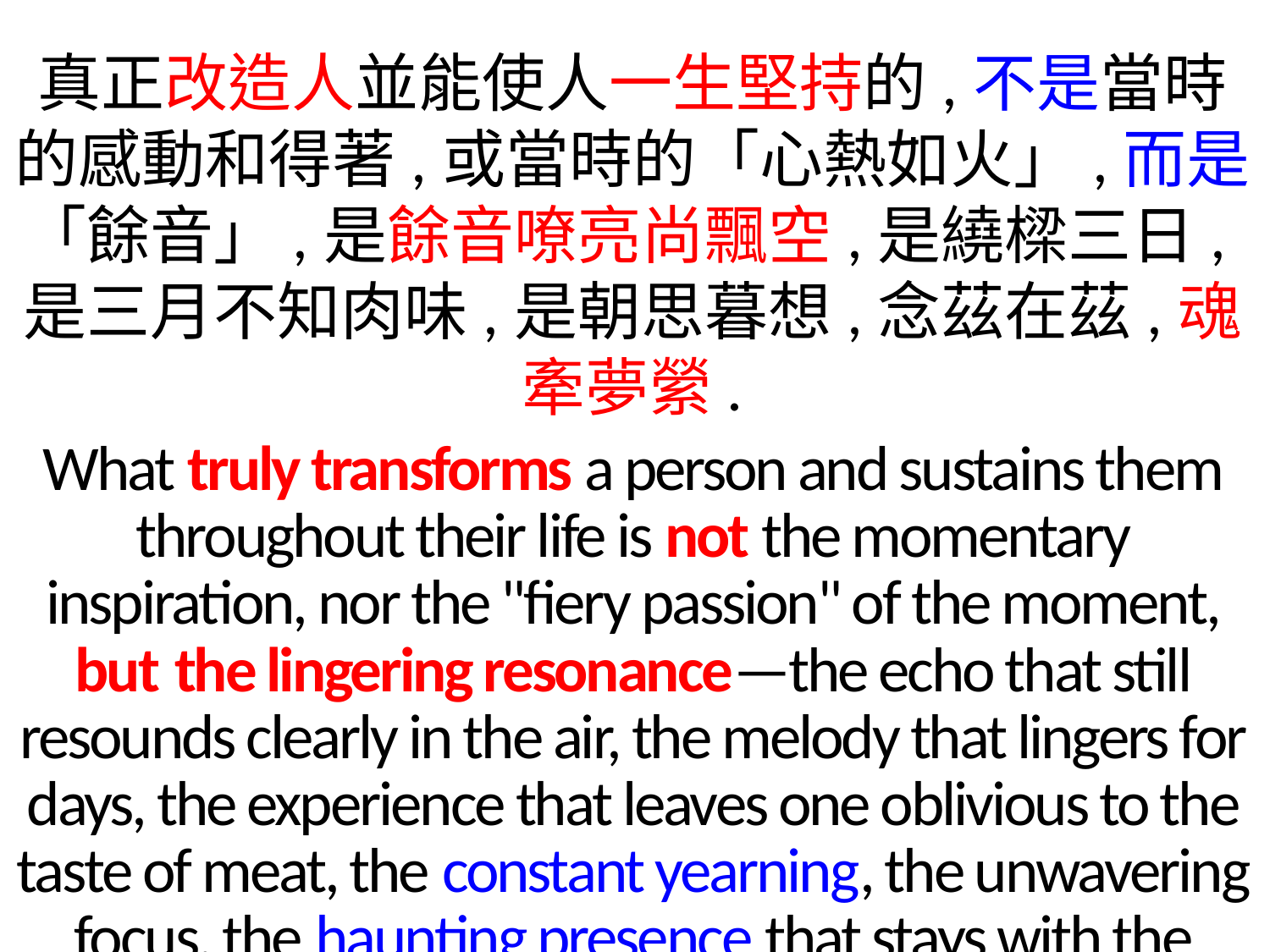

真正改造人並能使人一生堅持的,不是當時的感動和得著,或當時的「心熱如火」,而是「餘音」,是餘音嘹亮尚飄空,是繞樑三日,是三月不知肉味,是朝思暮想,念茲在茲,魂牽夢縈.
What truly transforms a person and sustains them throughout their life is not the momentary inspiration, nor the "fiery passion" of the moment, but the lingering resonance—the echo that still resounds clearly in the air, the melody that lingers for days, the experience that leaves one oblivious to the taste of meat, the constant yearning, the unwavering focus, the haunting presence that stays with the soul.